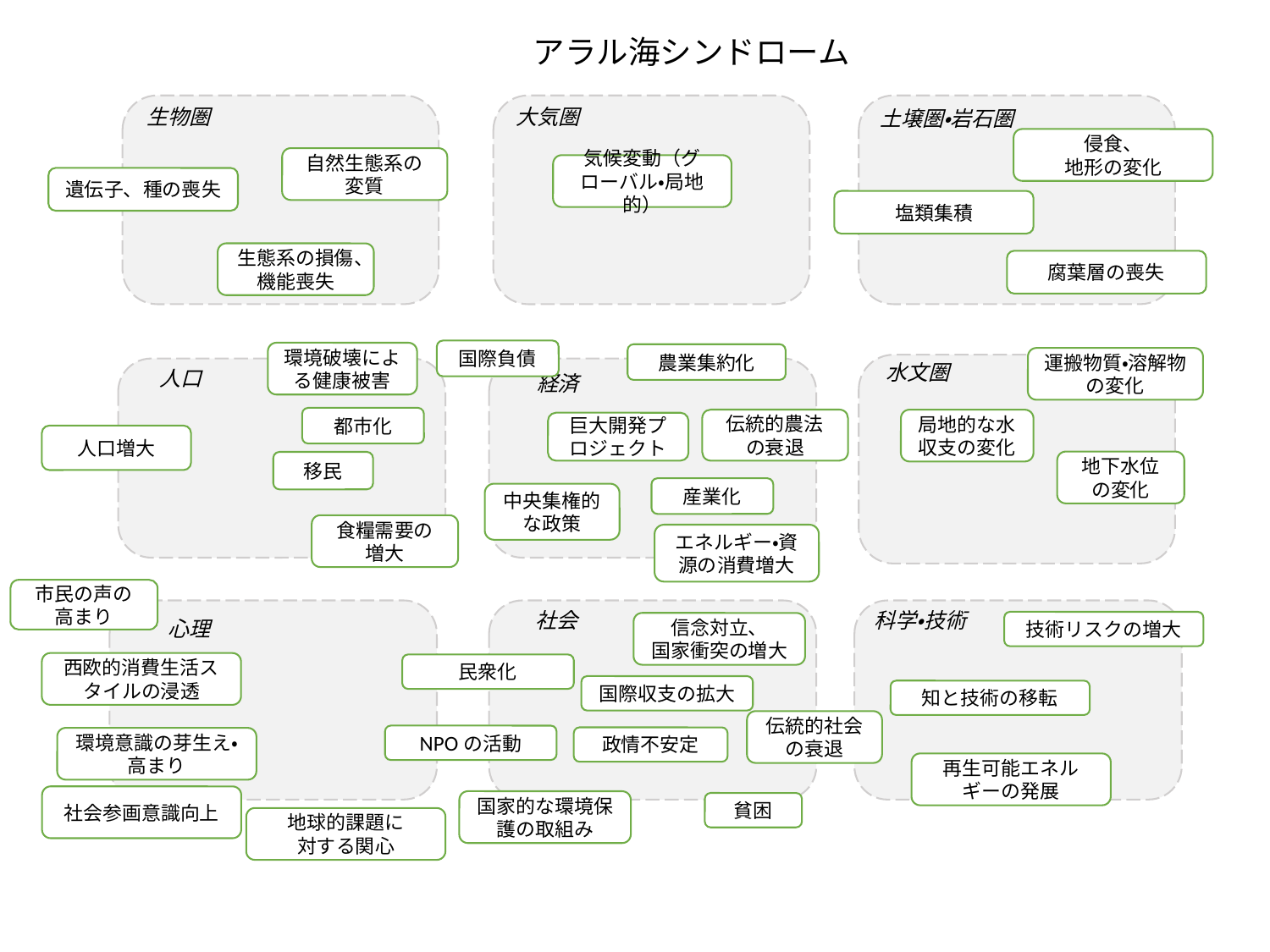

アラル海シンドローム
生物圏
大気圏
土壌圏・岩石圏

侵食、
地形の変化
自然生態系の変質
気候変動（グローバル・局地的）
遺伝子、種の喪失
塩類集積
生態系の損傷、機能喪失
腐葉層の喪失
人口
水文圏
国際負債
経済
環境破壊による健康被害
農業集約化
運搬物質・溶解物の変化

都市化
伝統的農法の衰退
局地的な水収支の変化
巨大開発プロジェクト
人口増大
地下水位の変化
移民
産業化
中央集権的な政策
食糧需要の
増大
エネルギー・資源の消費増大
社会
科学・技術
市民の声の
高まり
心理

技術リスクの増大
信念対立、
国家衝突の増大
西欧的消費生活スタイルの浸透
民衆化
国際収支の拡大
知と技術の移転
伝統的社会の衰退
NPOの活動
政情不安定
環境意識の芽生え・高まり
再生可能エネルギーの発展
社会参画意識向上
国家的な環境保護の取組み
貧困
地球的課題に
対する関心